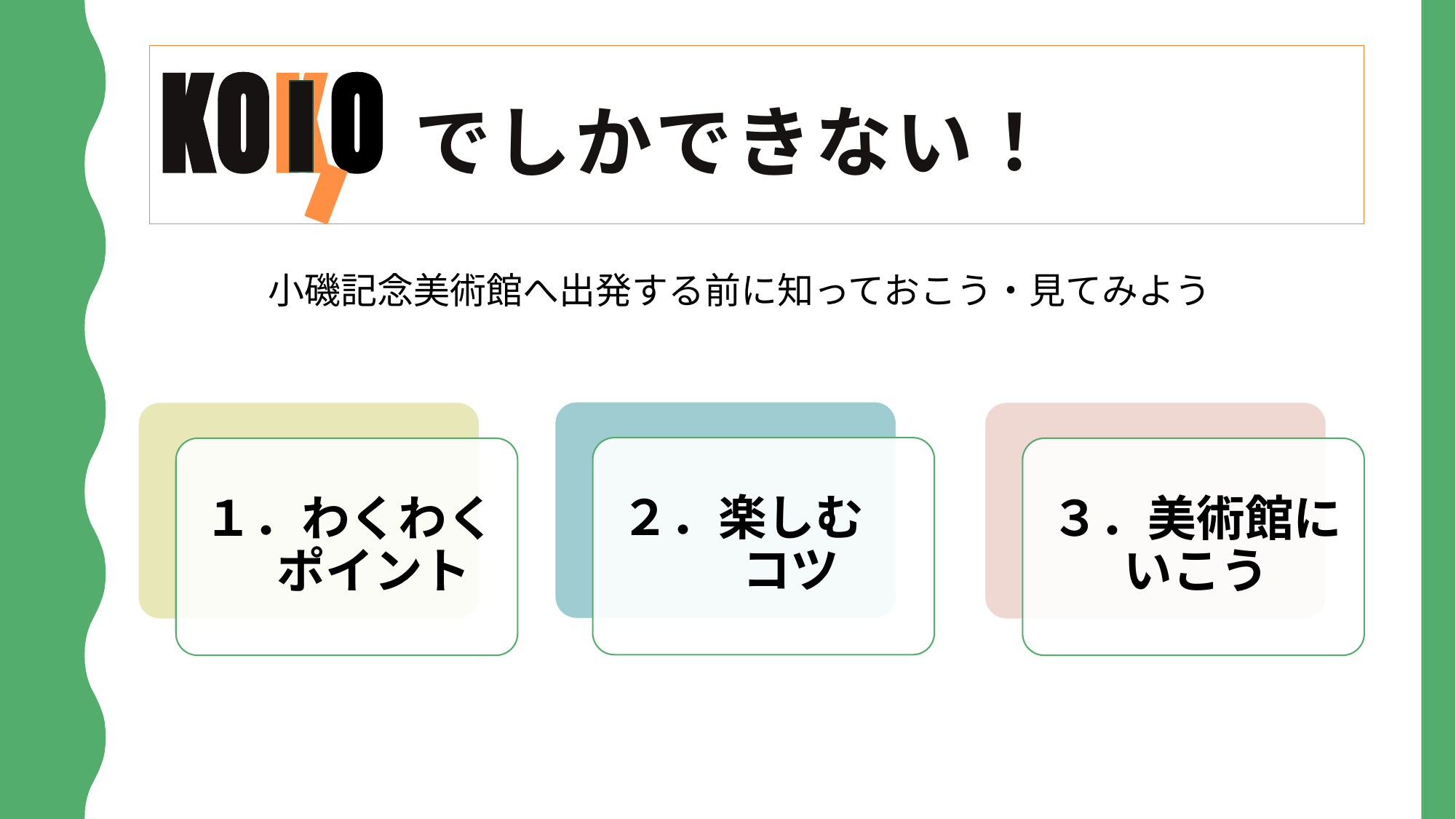

# KOKoでしかできない！

小磯記念美術館へ出発する前に知っておこう・見てみよう
３．美術館にいこう
２．楽しむ　　コツ
１．わくわく　ポイント